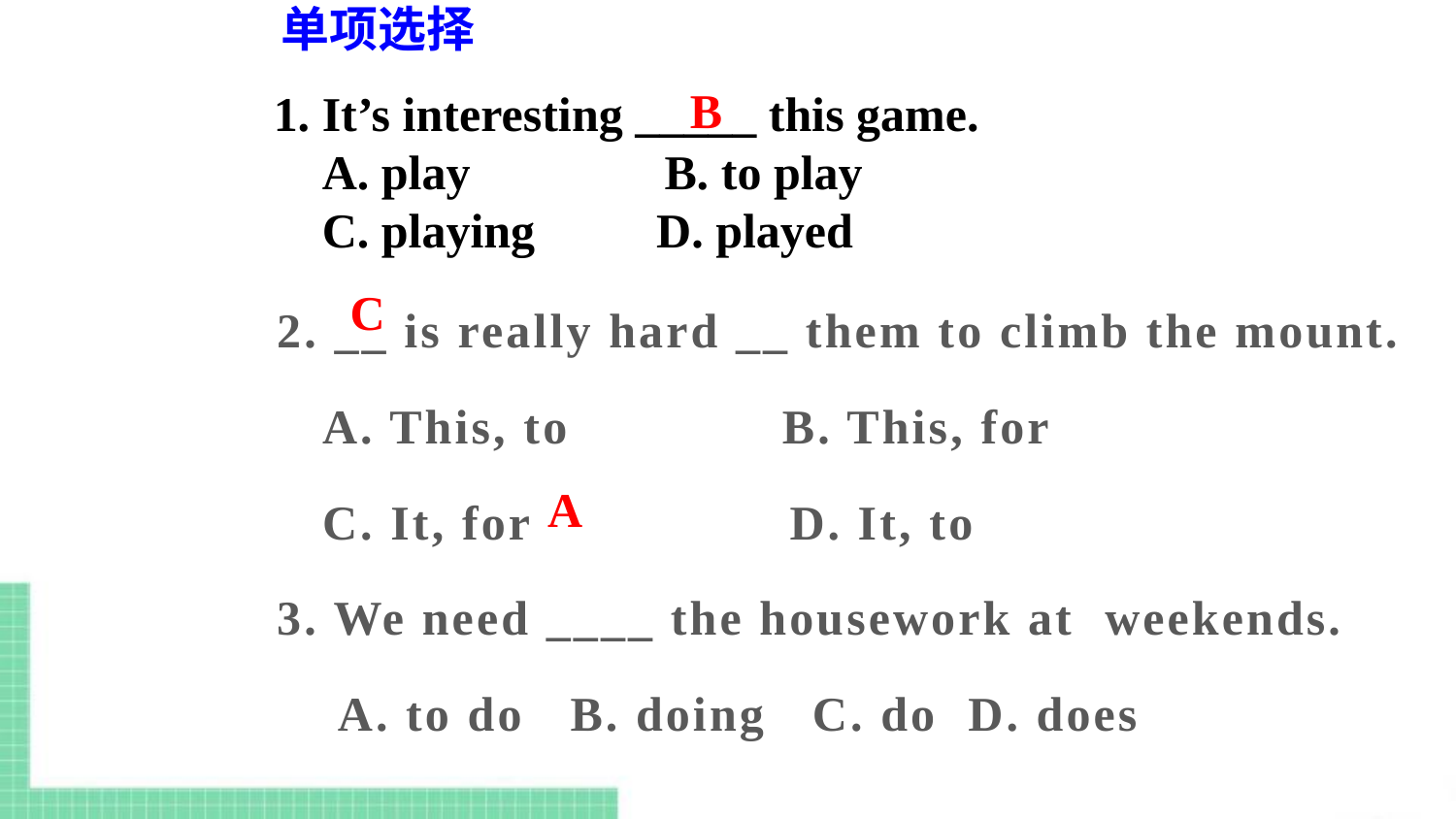

单项选择
B
1. It’s interesting _____ this game.
    A. play                B. to play
    C. playing          D. played
2. __ is really hard __ them to climb the mount.
   A. This, to              B. This, for
   C. It, for                 D. It, to
3. We need ____ the housework at  weekends.
    A. to do   B. doing   C. do  D. does
C
A